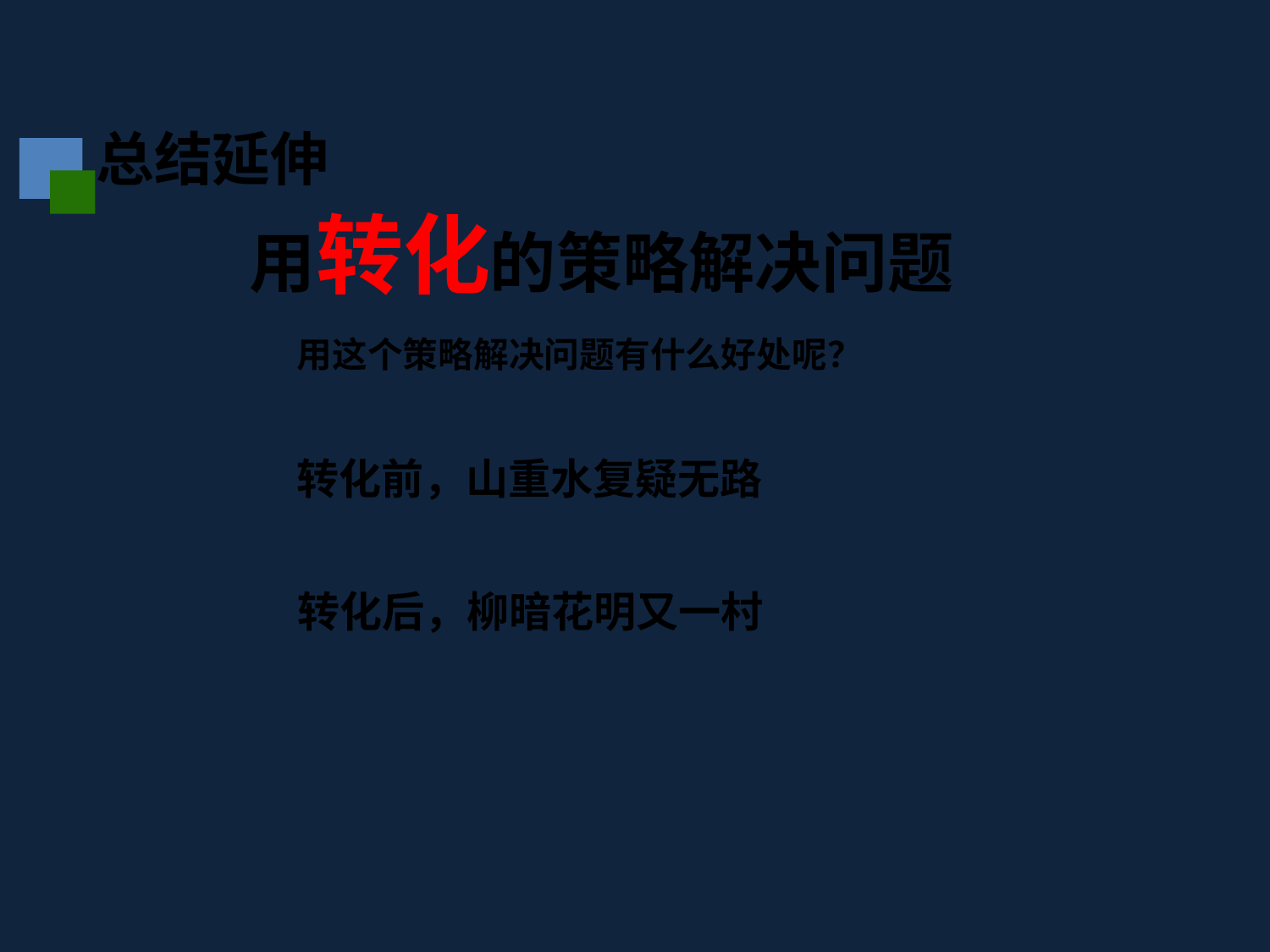

总结延伸

用转化的策略解决问题
用这个策略解决问题有什么好处呢？
转化前，山重水复疑无路
转化后，柳暗花明又一村